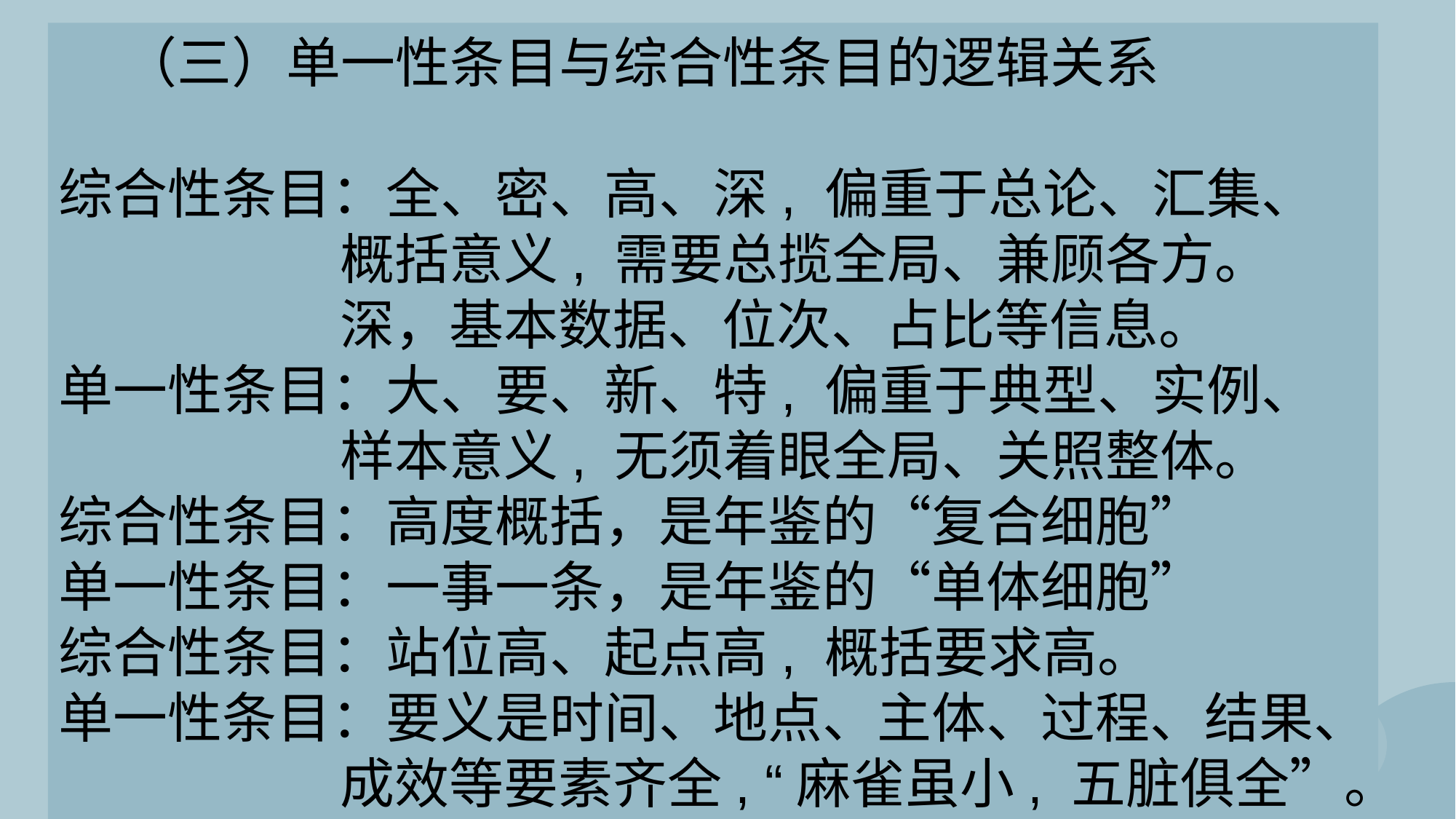

（三）单一性条目与综合性条目的逻辑关系

综合性条目：全、密、高、深, 偏重于总论、汇集、
                      概括意义, 需要总揽全局、兼顾各方。
                      深，基本数据、位次、占比等信息。
单一性条目：大、要、新、特, 偏重于典型、实例、
                      样本意义, 无须着眼全局、关照整体。
综合性条目：高度概括，是年鉴的“复合细胞”
单一性条目：一事一条，是年鉴的“单体细胞”
综合性条目：站位高、起点高, 概括要求高。
单一性条目：要义是时间、地点、主体、过程、结果、
                      成效等要素齐全, “麻雀虽小, 五脏俱全”。